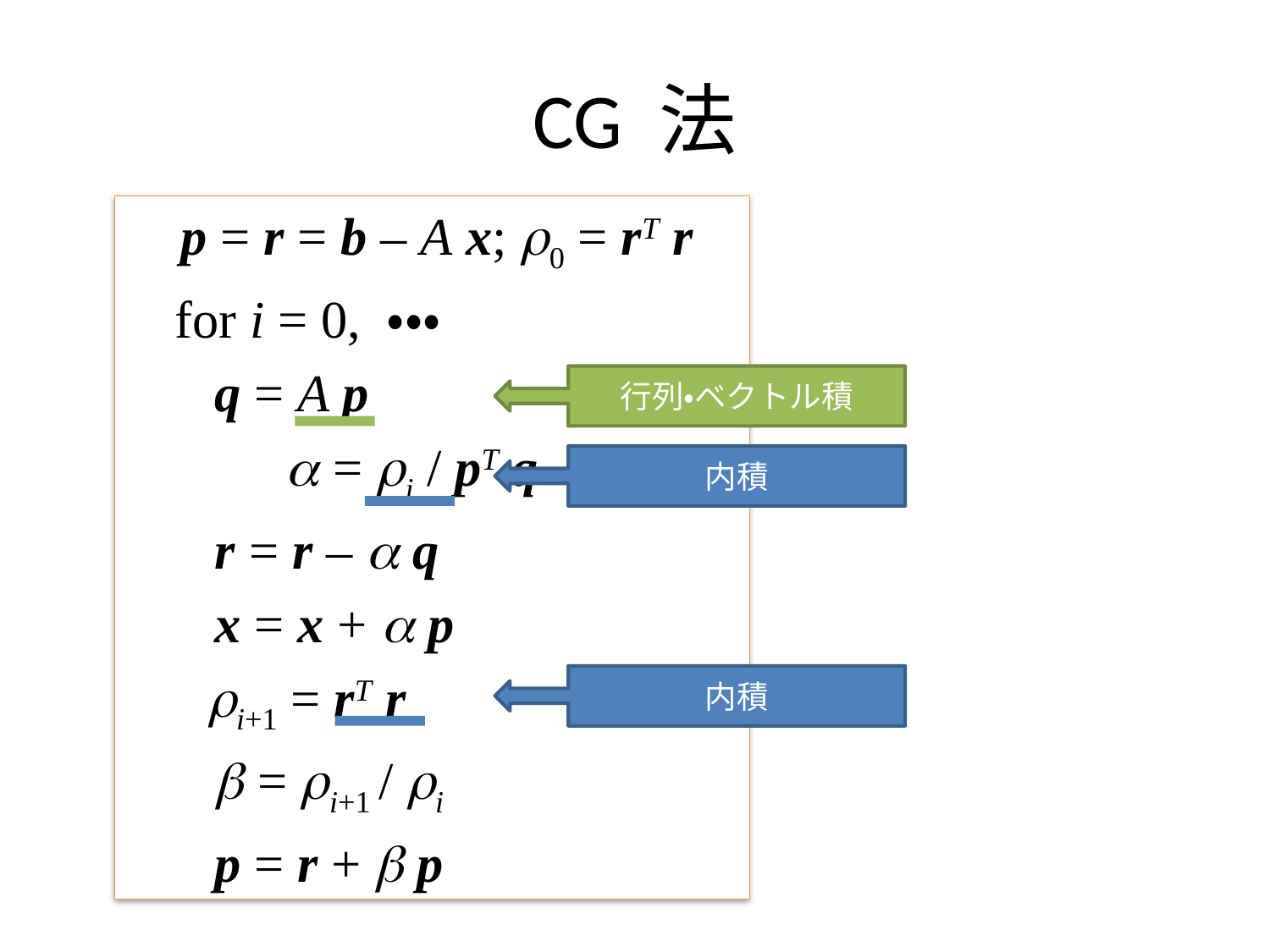

# CG 法
    p = r = b – A x; ρ0 = rT r
	for i = 0, ・・・
	   q = A p
      α = ρi / pT q
	   r = r – α q
	   x = x + α p
      ρi+1 = rT r
	   β = ρi+1 / ρi
	   p = r + β p
行列・ベクトル積

内積

内積